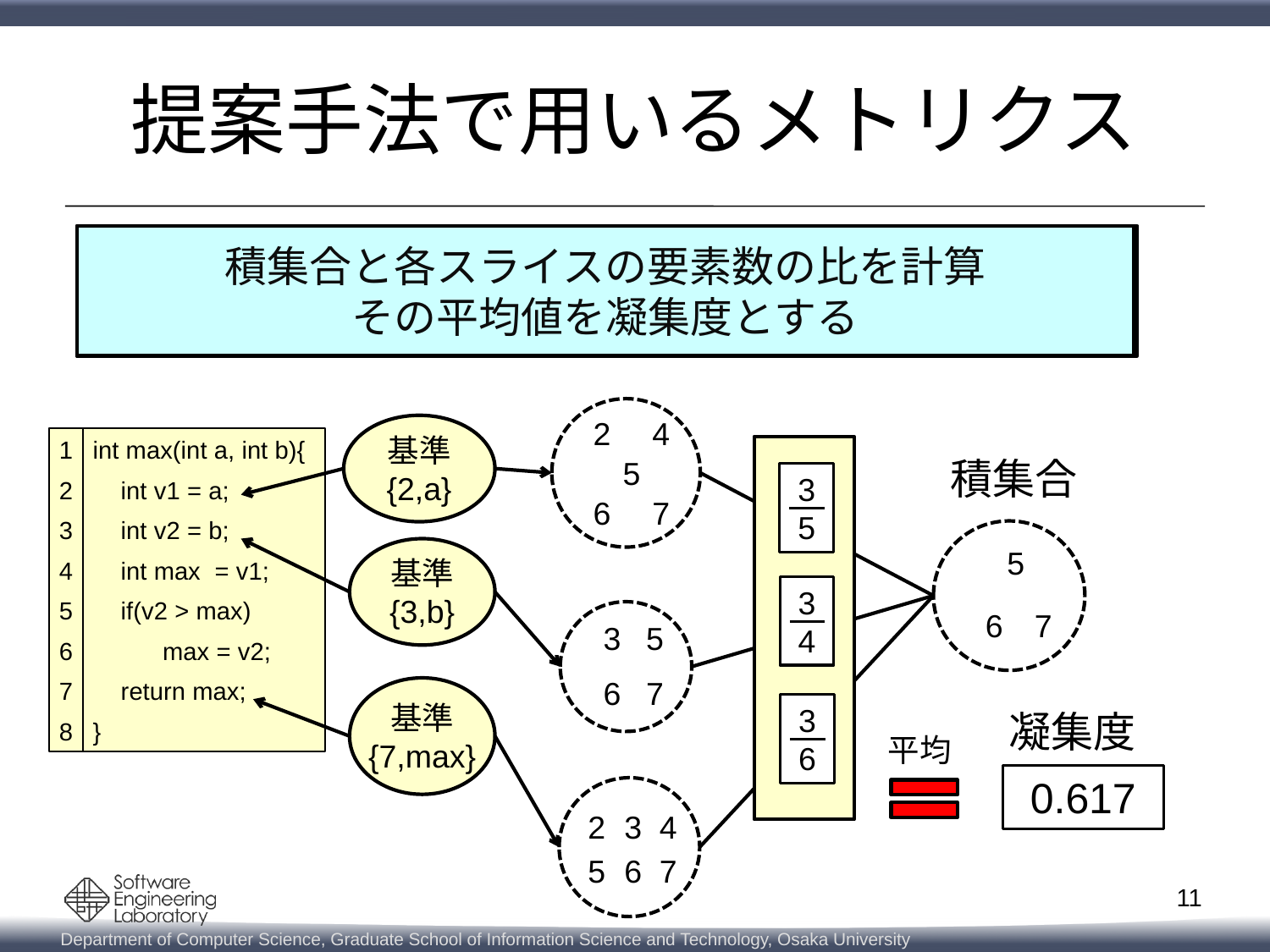

# 提案手法で用いるメトリクス
全てのスライスの積集合を計算
返り値と return 文を基準として
後ろ向きスライスを計算
積集合と各スライスの要素数の比を計算
その平均値を凝集度とする
引数とそれを最初に参照する文を基準として
前向きスライスを計算

2
4
5
6
7
基準
{2,a}
基準
{3,b}
1
2
3
4
5
6
7
8
int max(int a, int b){
    int v1 = a;
    int v2 = b;
    int max  = v1;
    if(v2 > max)
          max = v2;
    return max;
}

凝集度
平均
0.617

積集合
3
5

5
7
6
3
4

3
5
7
6
基準
{7,max}
3
6

2
4
5
6
7
3
11